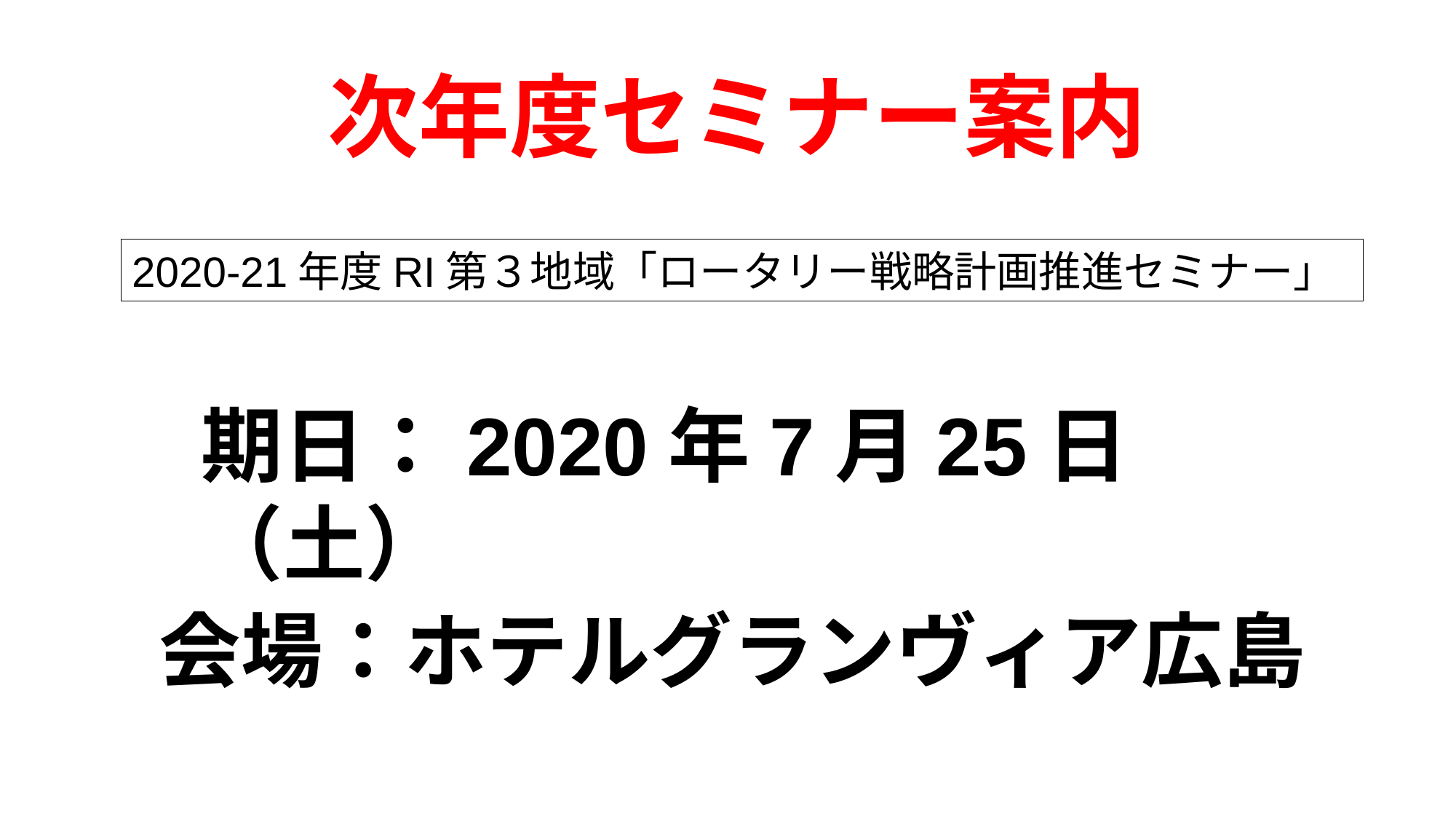

次年度セミナー案内
2020-21年度RI第３地域「ロータリー戦略計画推進セミナー」
期日：2020年7月25日（土）
会場：ホテルグランヴィア広島